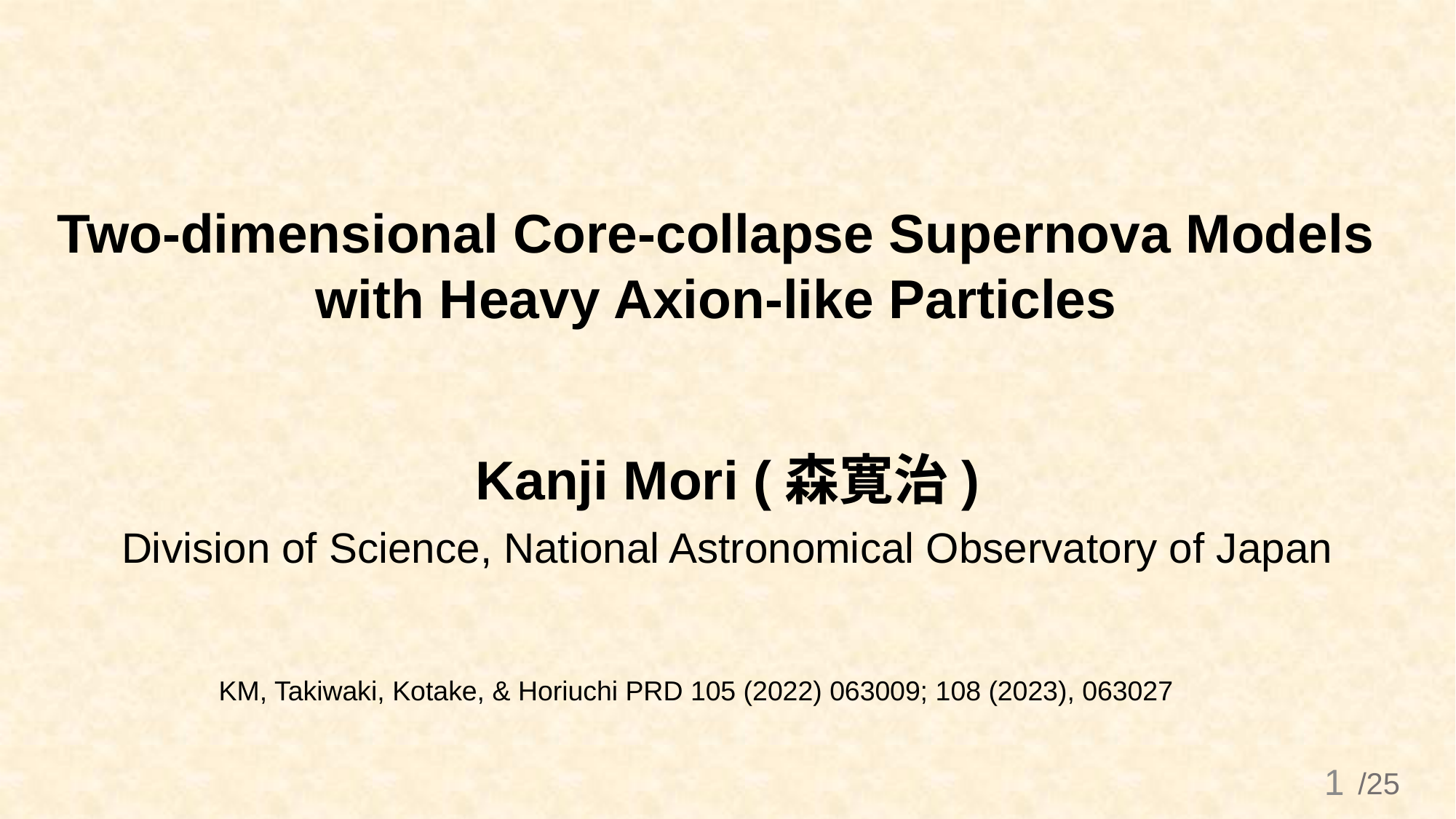

# Two-dimensional Core-collapse Supernova Models with Heavy Axion-like Particles
Kanji Mori (森寛治)
Division of Science, National Astronomical Observatory of Japan

KM, Takiwaki, Kotake, & Horiuchi PRD 105 (2022) 063009; 108 (2023), 063027
1